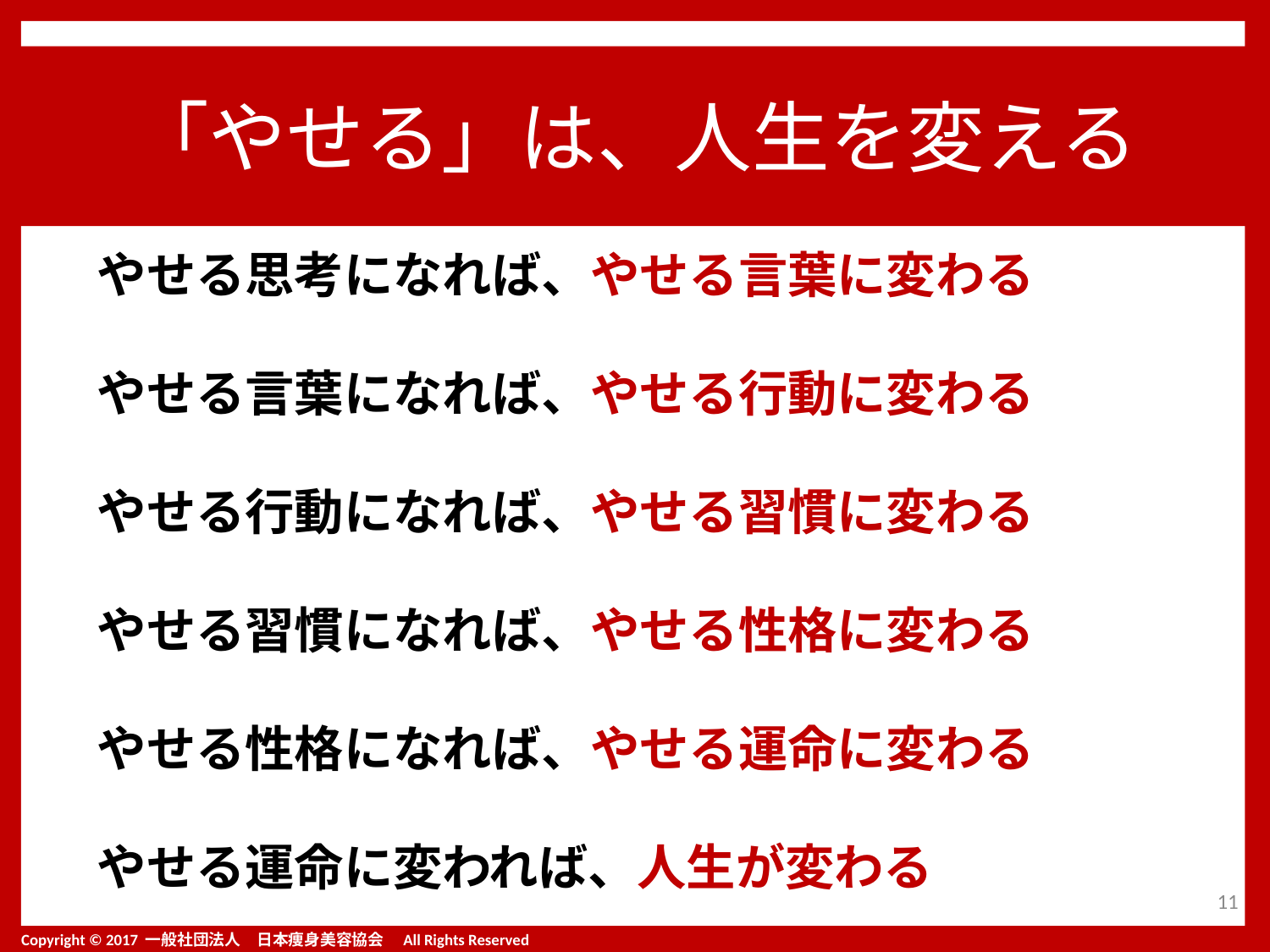

「やせる」は、人生を変える
やせる思考になれば、やせる言葉に変わる

やせる言葉になれば、やせる行動に変わる

やせる行動になれば、やせる習慣に変わる

やせる習慣になれば、やせる性格に変わる

やせる性格になれば、やせる運命に変わる

やせる運命に変われば、人生が変わる